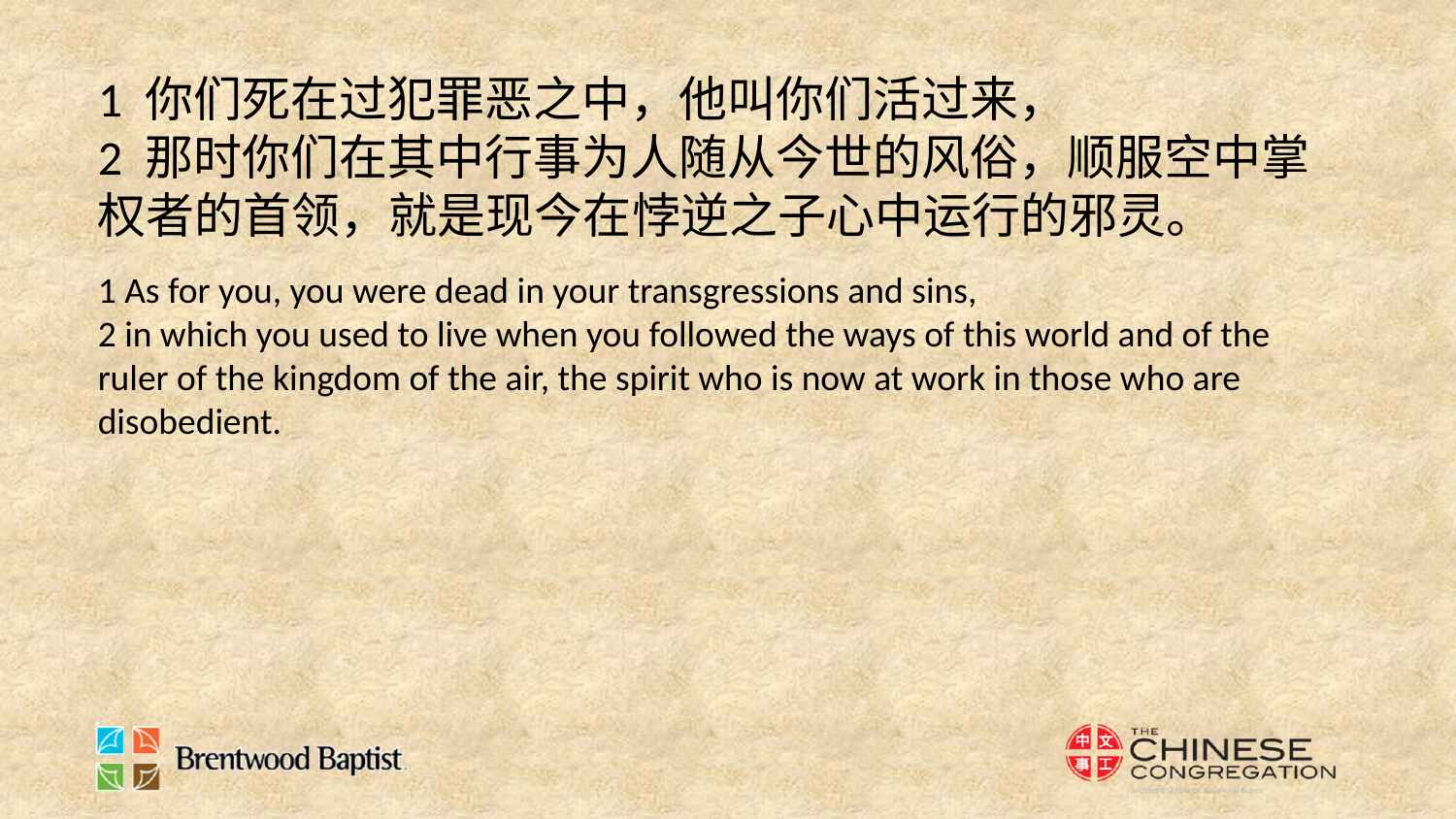

1 你们死在过犯罪恶之中，他叫你们活过来，
2 那时你们在其中行事为人随从今世的风俗，顺服空中掌权者的首领，就是现今在悖逆之子心中运行的邪灵。

1 As for you, you were dead in your transgressions and sins,
2 in which you used to live when you followed the ways of this world and of the ruler of the kingdom of the air, the spirit who is now at work in those who are disobedient.